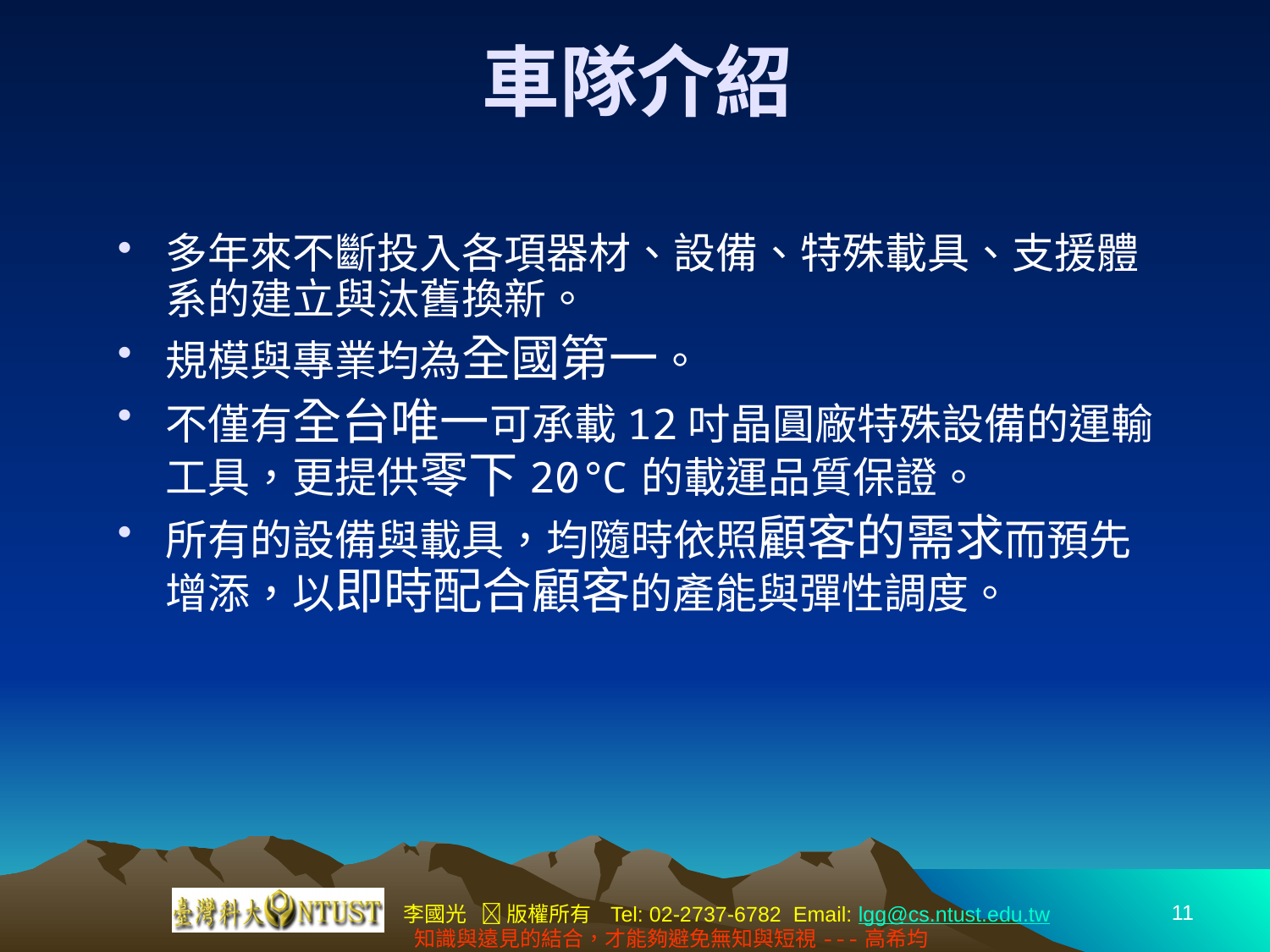

# 車隊介紹
多年來不斷投入各項器材、設備、特殊載具、支援體系的建立與汰舊換新。
規模與專業均為全國第一。
不僅有全台唯一可承載12吋晶圓廠特殊設備的運輸工具，更提供零下20℃的載運品質保證。
所有的設備與載具，均隨時依照顧客的需求而預先增添，以即時配合顧客的產能與彈性調度。
11